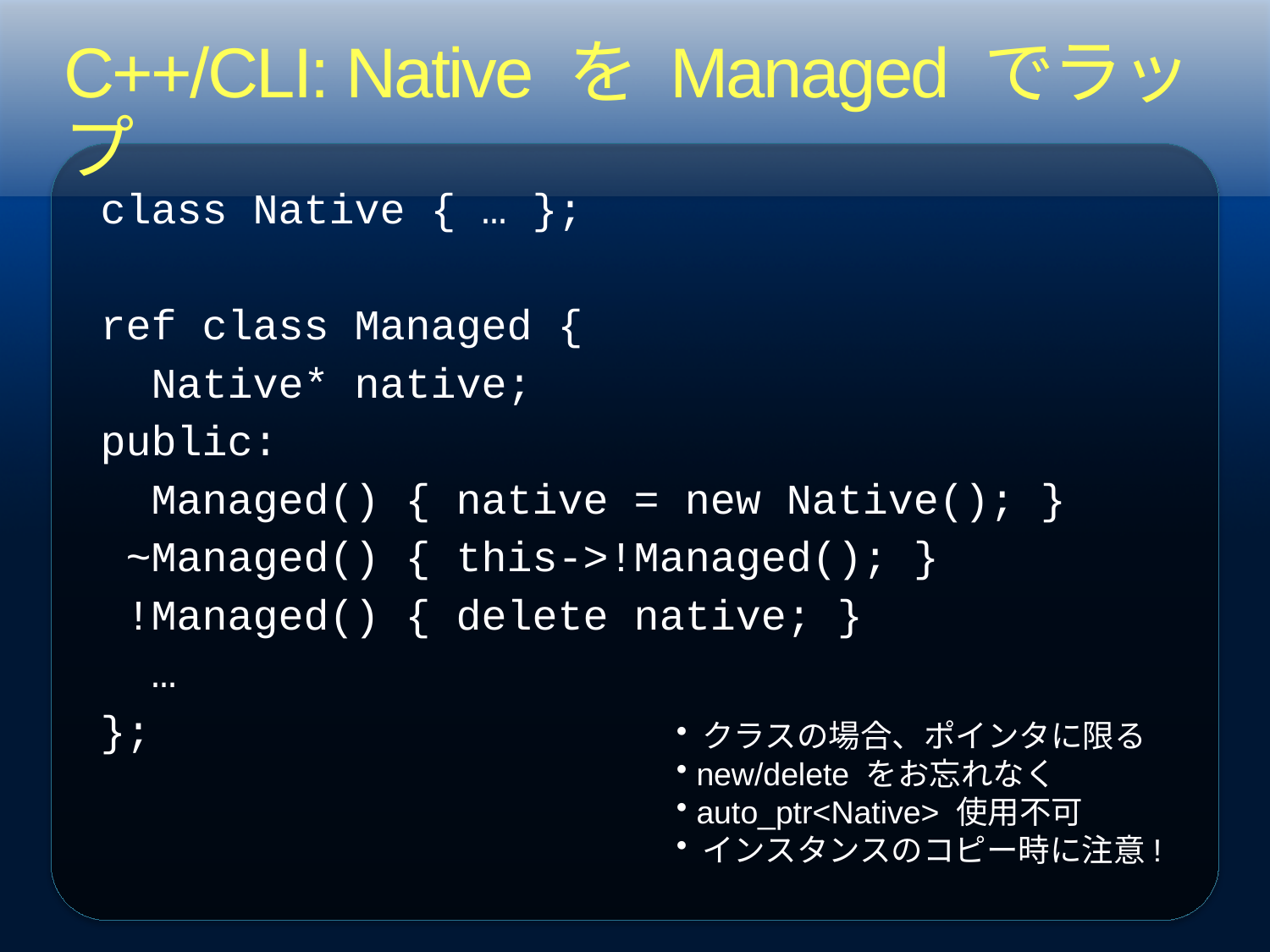

# C++/CLI: Native を Managed でラップ

class Native { … };

ref class Managed {
  Native* native;
public:
  Managed() { native = new Native(); }
 ~Managed() { this->!Managed(); }
 !Managed() { delete native; }
  …
};
 クラスの場合、ポインタに限る
 new/delete をお忘れなく
 auto_ptr<Native> 使用不可
 インスタンスのコピー時に注意!